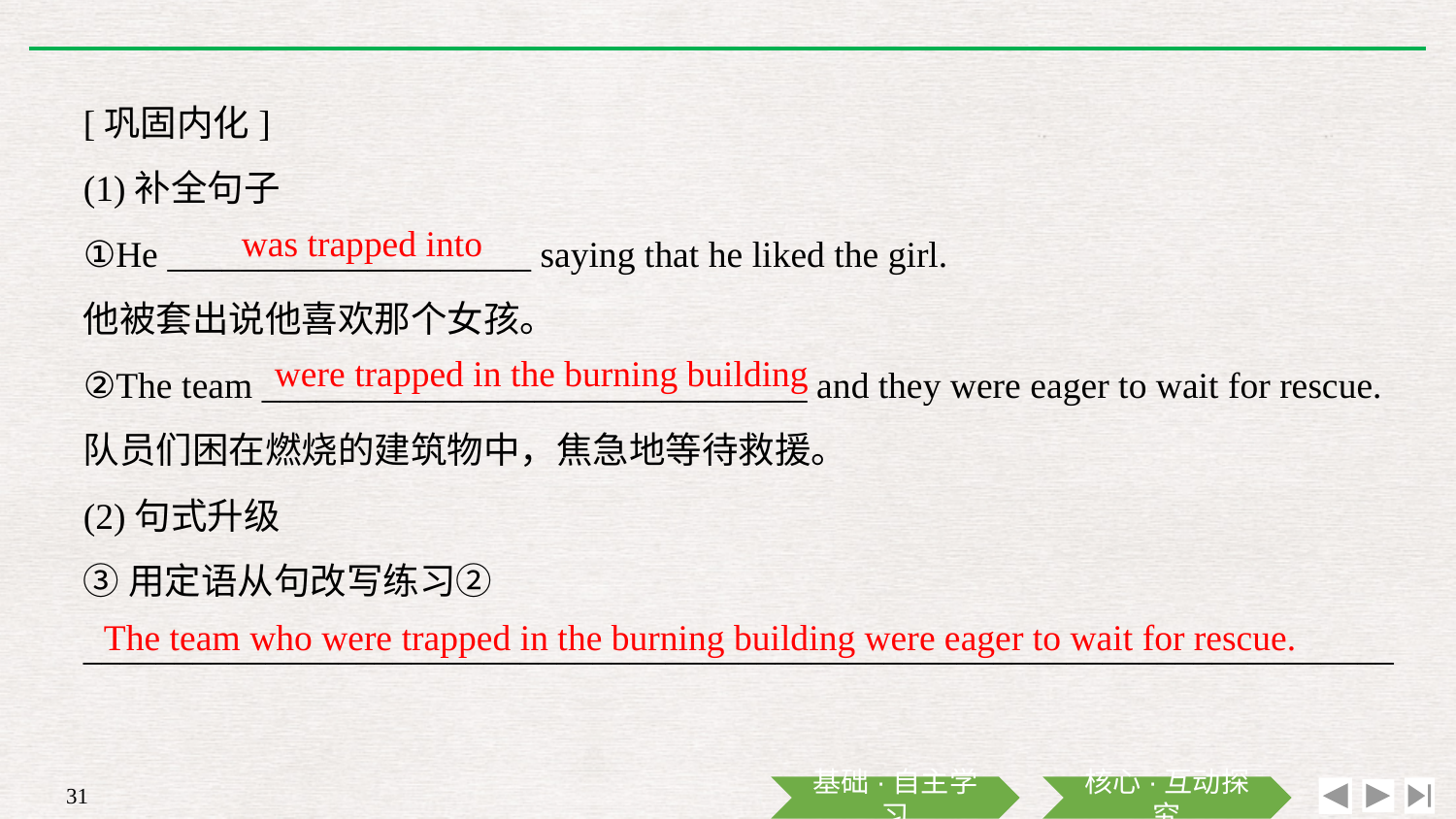

[巩固内化]
(1)补全句子
①He ____________________ saying that he liked the girl.
他被套出说他喜欢那个女孩。
②The team ______________________________ and they were eager to wait for rescue.
队员们困在燃烧的建筑物中，焦急地等待救援。
(2)句式升级
③用定语从句改写练习②
________________________________________________________________________
was trapped into
were trapped in the burning building
The team who were trapped in the burning building were eager to wait for rescue.